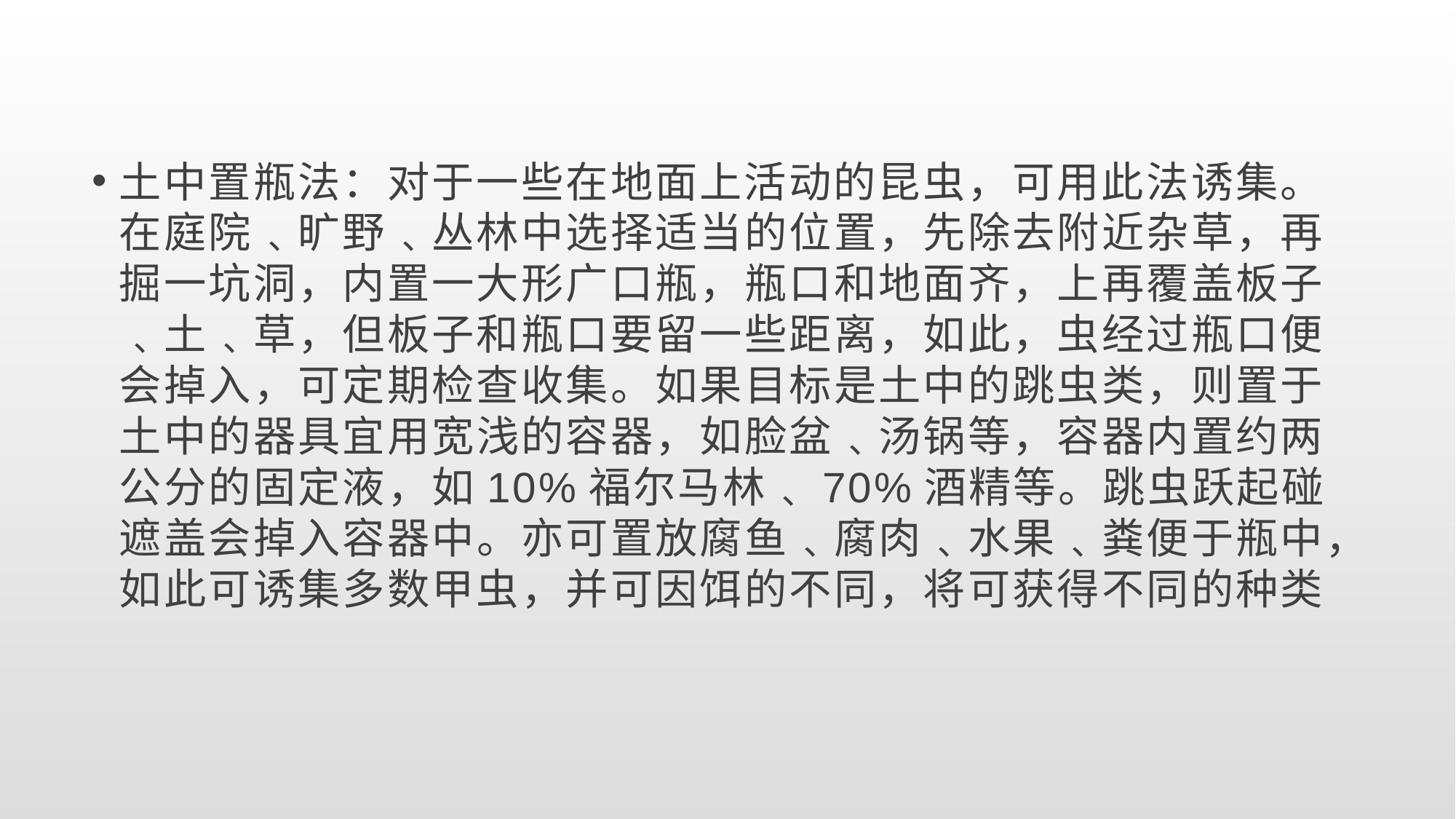

#
土中置瓶法：对于一些在地面上活动的昆虫，可用此法诱集。在庭院﹑旷野﹑丛林中选择适当的位置，先除去附近杂草，再掘一坑洞，内置一大形广口瓶，瓶口和地面齐，上再覆盖板子﹑土﹑草，但板子和瓶口要留一些距离，如此，虫经过瓶口便会掉入，可定期检查收集。如果目标是土中的跳虫类，则置于土中的器具宜用宽浅的容器，如脸盆﹑汤锅等，容器内置约两公分的固定液，如10%福尔马林﹑70%酒精等。跳虫跃起碰遮盖会掉入容器中。亦可置放腐鱼﹑腐肉﹑水果﹑粪便于瓶中，如此可诱集多数甲虫，并可因饵的不同，将可获得不同的种类